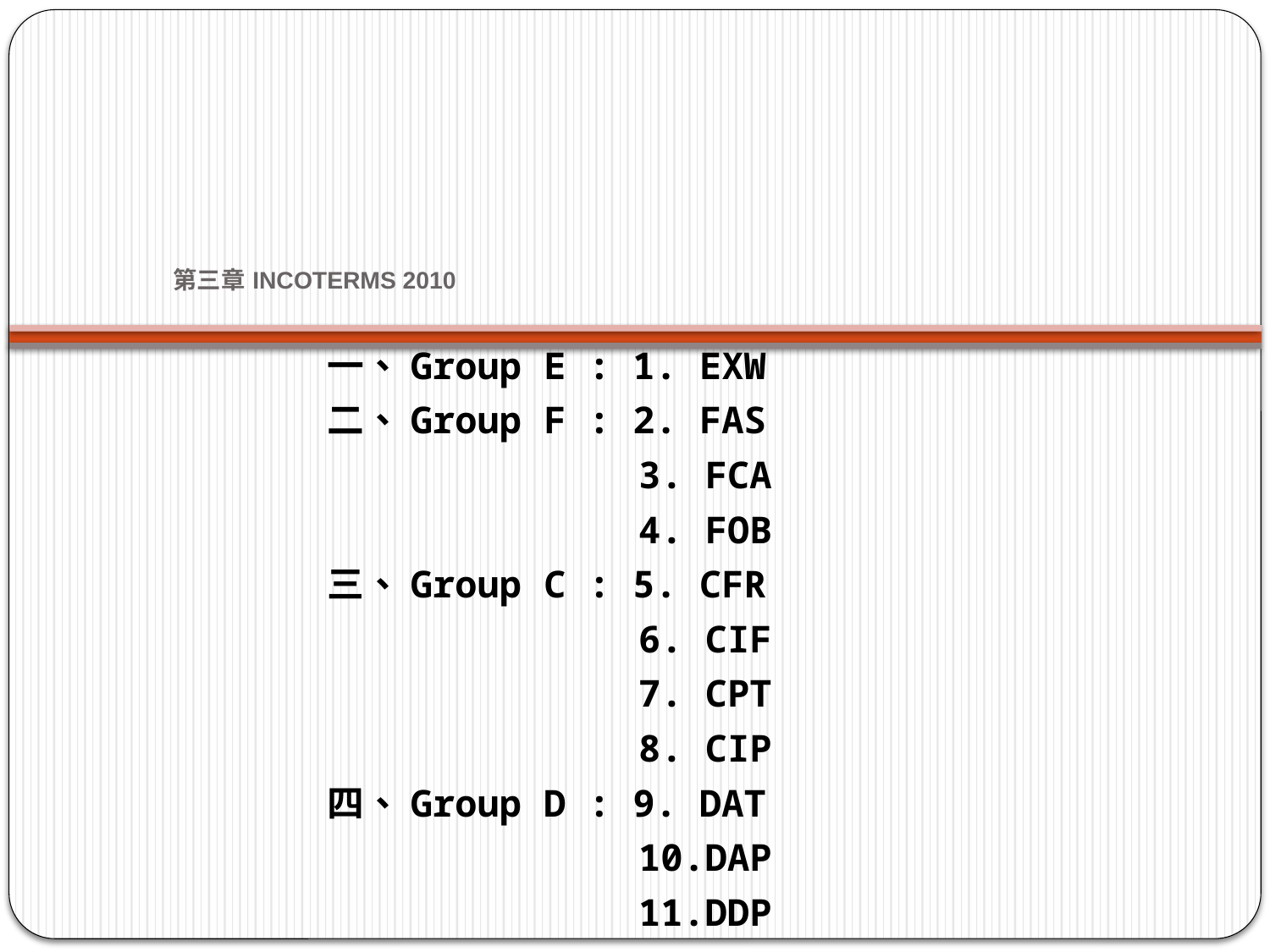

# 第三章 INCOTERMS 2010
一、Group E : 1. EXW
二、Group F : 2. FAS
              3. FCA
              4. FOB
三、Group C : 5. CFR
              6. CIF
              7. CPT
              8. CIP
四、Group D : 9. DAT
              10.DAP
              11.DDP